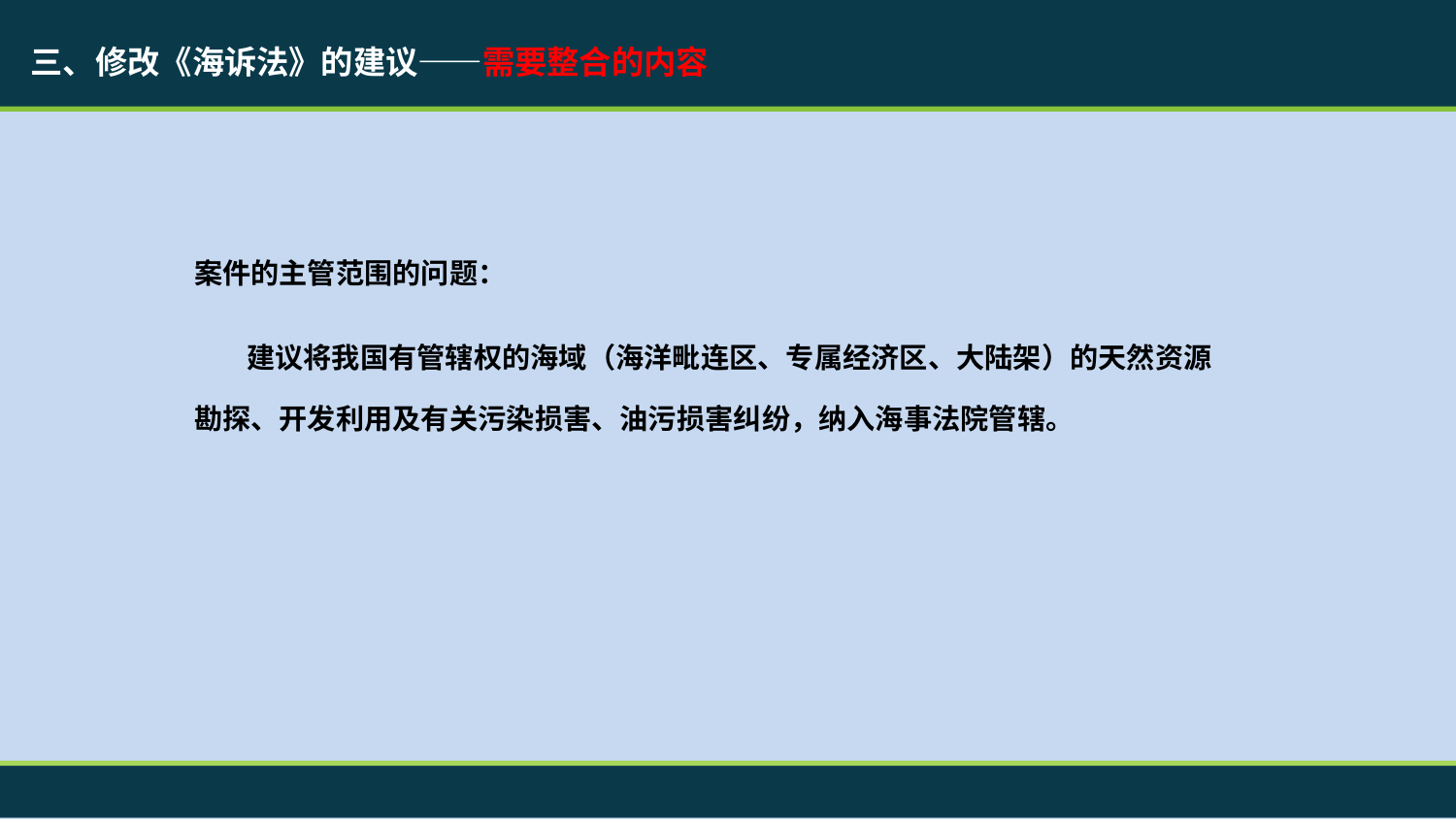

三、修改《海诉法》的建议——需要整合的内容

案件的主管范围的问题：
       建议将我国有管辖权的海域（海洋毗连区、专属经济区、大陆架）的天然资源勘探、开发利用及有关污染损害、油污损害纠纷，纳入海事法院管辖。